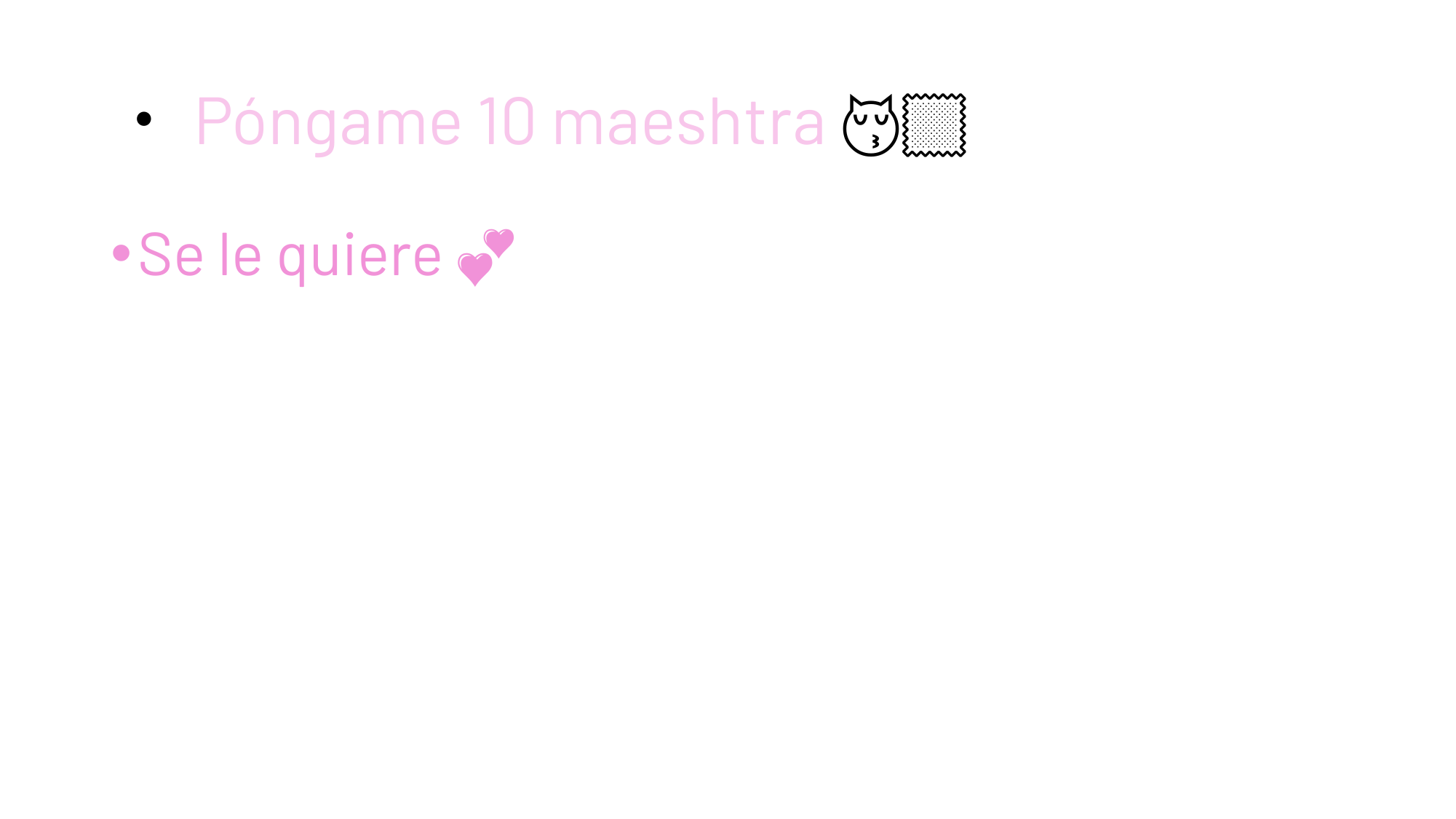

# ・Póngame 10 maeshtra 😽🫶🏻
Se le quiere 💕